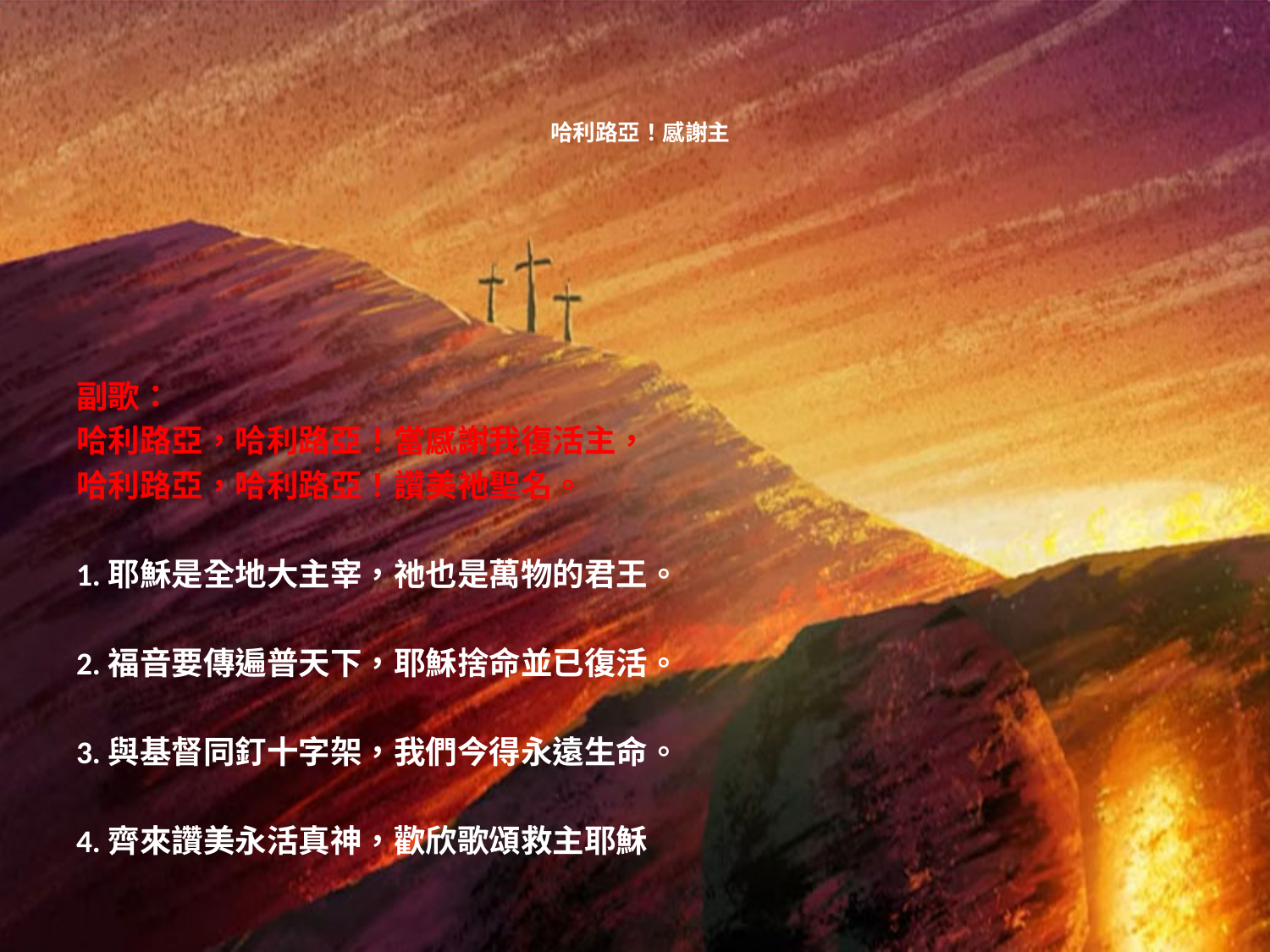

# 哈利路亞！感謝主
副歌：
哈利路亞，哈利路亞！當感謝我復活主，
哈利路亞，哈利路亞！讚美祂聖名。

1.耶穌是全地大主宰，祂也是萬物的君王。

2.福音要傳遍普天下，耶穌捨命並已復活。

3.與基督同釘十字架，我們今得永遠生命。

4.齊來讚美永活真神，歡欣歌頌救主耶穌